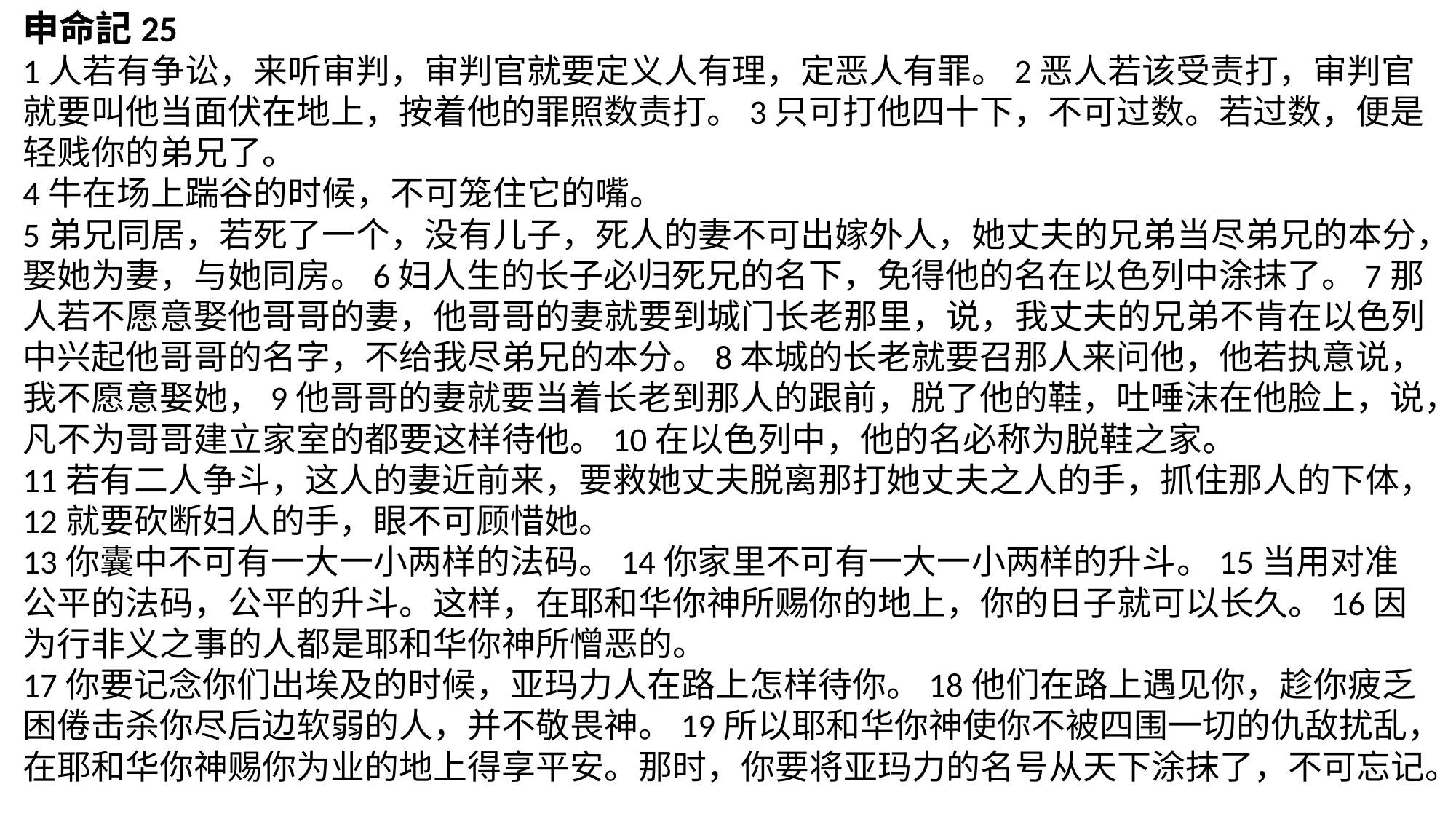

申命記25
1人若有争讼，来听审判，审判官就要定义人有理，定恶人有罪。2恶人若该受责打，审判官就要叫他当面伏在地上，按着他的罪照数责打。3只可打他四十下，不可过数。若过数，便是轻贱你的弟兄了。
4牛在场上踹谷的时候，不可笼住它的嘴。
5弟兄同居，若死了一个，没有儿子，死人的妻不可出嫁外人，她丈夫的兄弟当尽弟兄的本分，娶她为妻，与她同房。6妇人生的长子必归死兄的名下，免得他的名在以色列中涂抹了。7那人若不愿意娶他哥哥的妻，他哥哥的妻就要到城门长老那里，说，我丈夫的兄弟不肯在以色列中兴起他哥哥的名字，不给我尽弟兄的本分。8本城的长老就要召那人来问他，他若执意说，我不愿意娶她，9他哥哥的妻就要当着长老到那人的跟前，脱了他的鞋，吐唾沫在他脸上，说，凡不为哥哥建立家室的都要这样待他。10在以色列中，他的名必称为脱鞋之家。
11若有二人争斗，这人的妻近前来，要救她丈夫脱离那打她丈夫之人的手，抓住那人的下体，12就要砍断妇人的手，眼不可顾惜她。
13你囊中不可有一大一小两样的法码。14你家里不可有一大一小两样的升斗。15当用对准公平的法码，公平的升斗。这样，在耶和华你神所赐你的地上，你的日子就可以长久。16因为行非义之事的人都是耶和华你神所憎恶的。
17你要记念你们出埃及的时候，亚玛力人在路上怎样待你。18他们在路上遇见你，趁你疲乏困倦击杀你尽后边软弱的人，并不敬畏神。19所以耶和华你神使你不被四围一切的仇敌扰乱，在耶和华你神赐你为业的地上得享平安。那时，你要将亚玛力的名号从天下涂抹了，不可忘记。